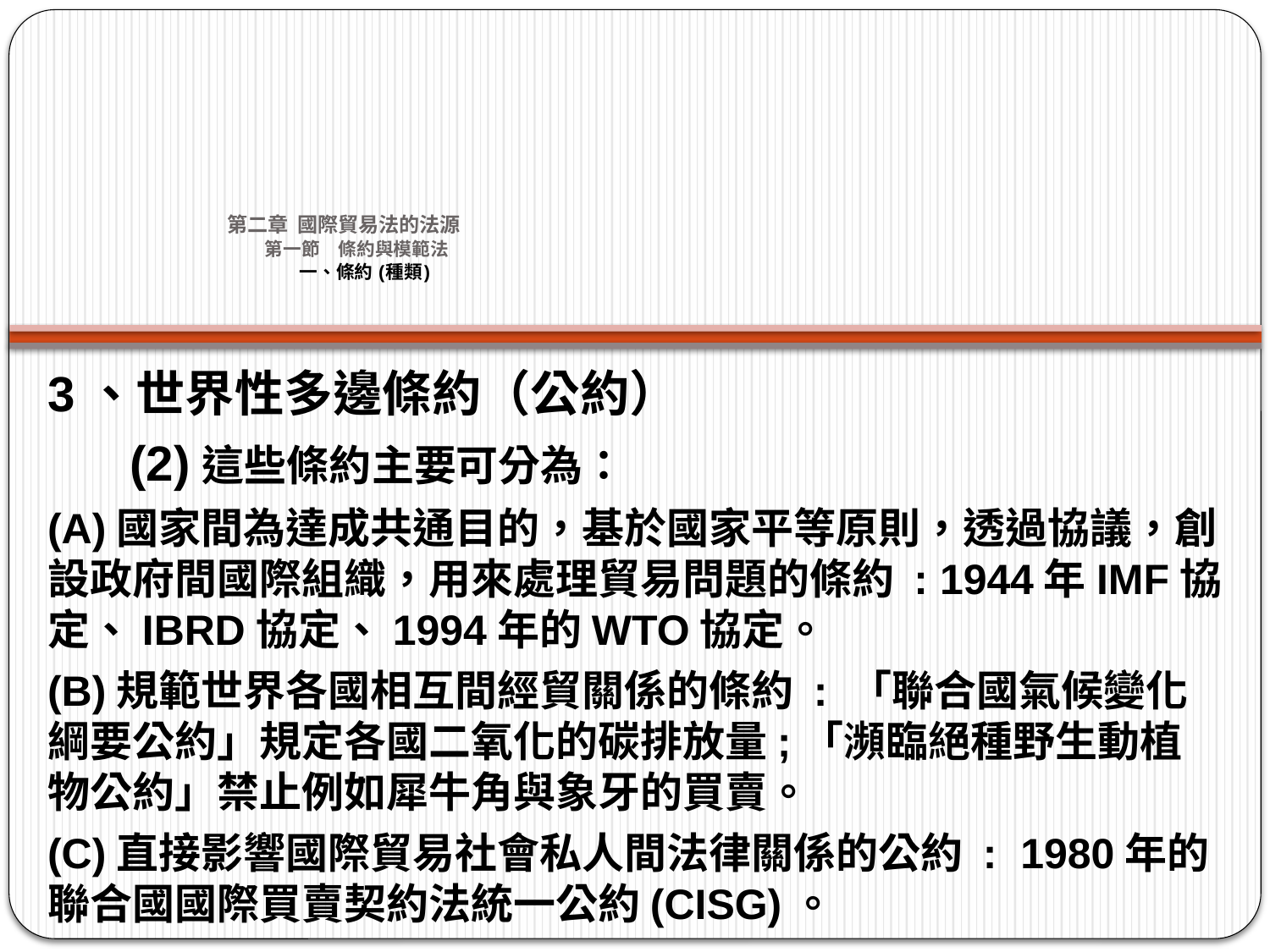

# 第二章  國際貿易法的法源 第一節　條約與模範法 一、條約 (種類)
3、世界性多邊條約（公約）
      (2)這些條約主要可分為：
(A)國家間為達成共通目的，基於國家平等原則，透過協議，創設政府間國際組織，用來處理貿易問題的條約 : 1944年IMF協定、IBRD協定、1994年的WTO協定。
(B)規範世界各國相互間經貿關係的條約 : 「聯合國氣候變化綱要公約」規定各國二氧化的碳排放量;「瀕臨絕種野生動植物公約」禁止例如犀牛角與象牙的買賣。
(C)直接影響國際貿易社會私人間法律關係的公約 :  1980年的聯合國國際買賣契約法統一公約(CISG)。